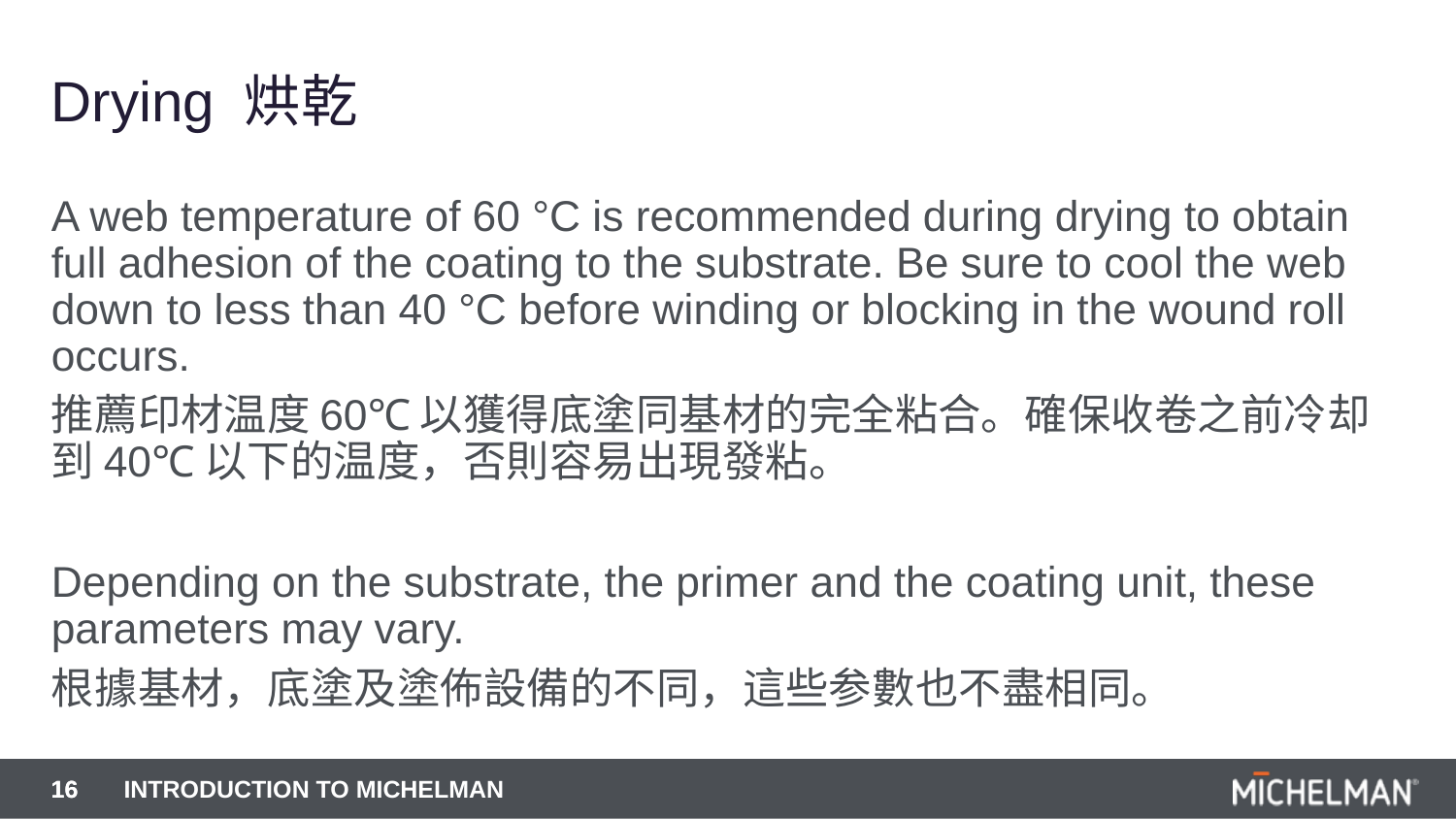

# Drying 烘乾
A web temperature of 60 °C is recommended during drying to obtain full adhesion of the coating to the substrate. Be sure to cool the web down to less than 40 °C before winding or blocking in the wound roll occurs.
推薦印材温度60℃以獲得底塗同基材的完全粘合。確保收卷之前冷却到40℃以下的温度，否則容易出現發粘。

Depending on the substrate, the primer and the coating unit, these parameters may vary.
根據基材，底塗及塗佈設備的不同，這些参數也不盡相同。
16
16
Introduction to Michelman